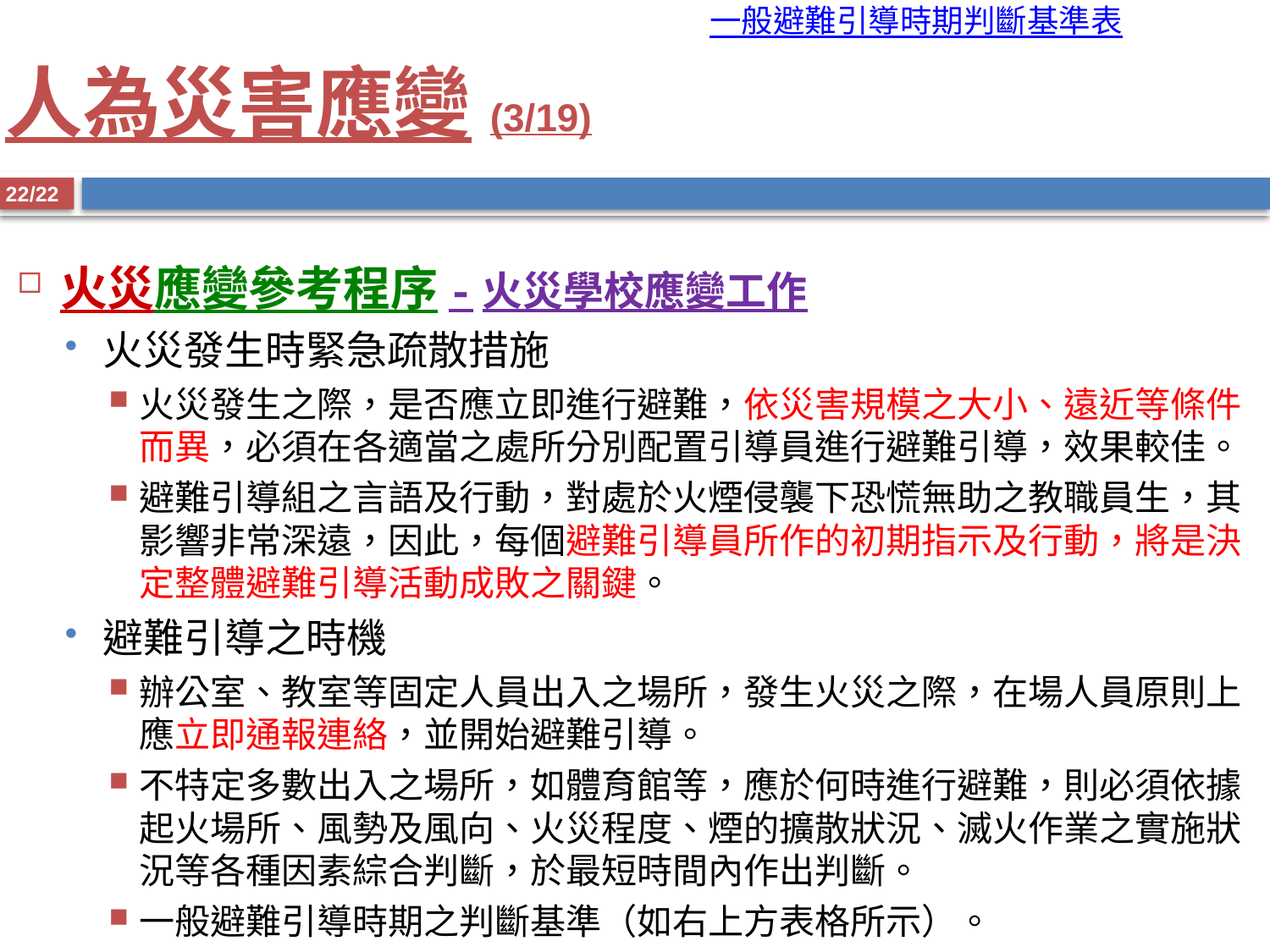

一般避難引導時期判斷基準表
# 人為災害應變(3/19)

22/22
火災應變參考程序-火災學校應變工作
火災發生時緊急疏散措施
火災發生之際，是否應立即進行避難，依災害規模之大小、遠近等條件而異，必須在各適當之處所分別配置引導員進行避難引導，效果較佳。
避難引導組之言語及行動，對處於火煙侵襲下恐慌無助之教職員生，其影響非常深遠，因此，每個避難引導員所作的初期指示及行動，將是決定整體避難引導活動成敗之關鍵。
避難引導之時機
辦公室、教室等固定人員出入之場所，發生火災之際，在場人員原則上應立即通報連絡，並開始避難引導。
不特定多數出入之場所，如體育館等，應於何時進行避難，則必須依據起火場所、風勢及風向、火災程度、煙的擴散狀況、滅火作業之實施狀況等各種因素綜合判斷，於最短時間內作出判斷。
一般避難引導時期之判斷基準（如右上方表格所示）。